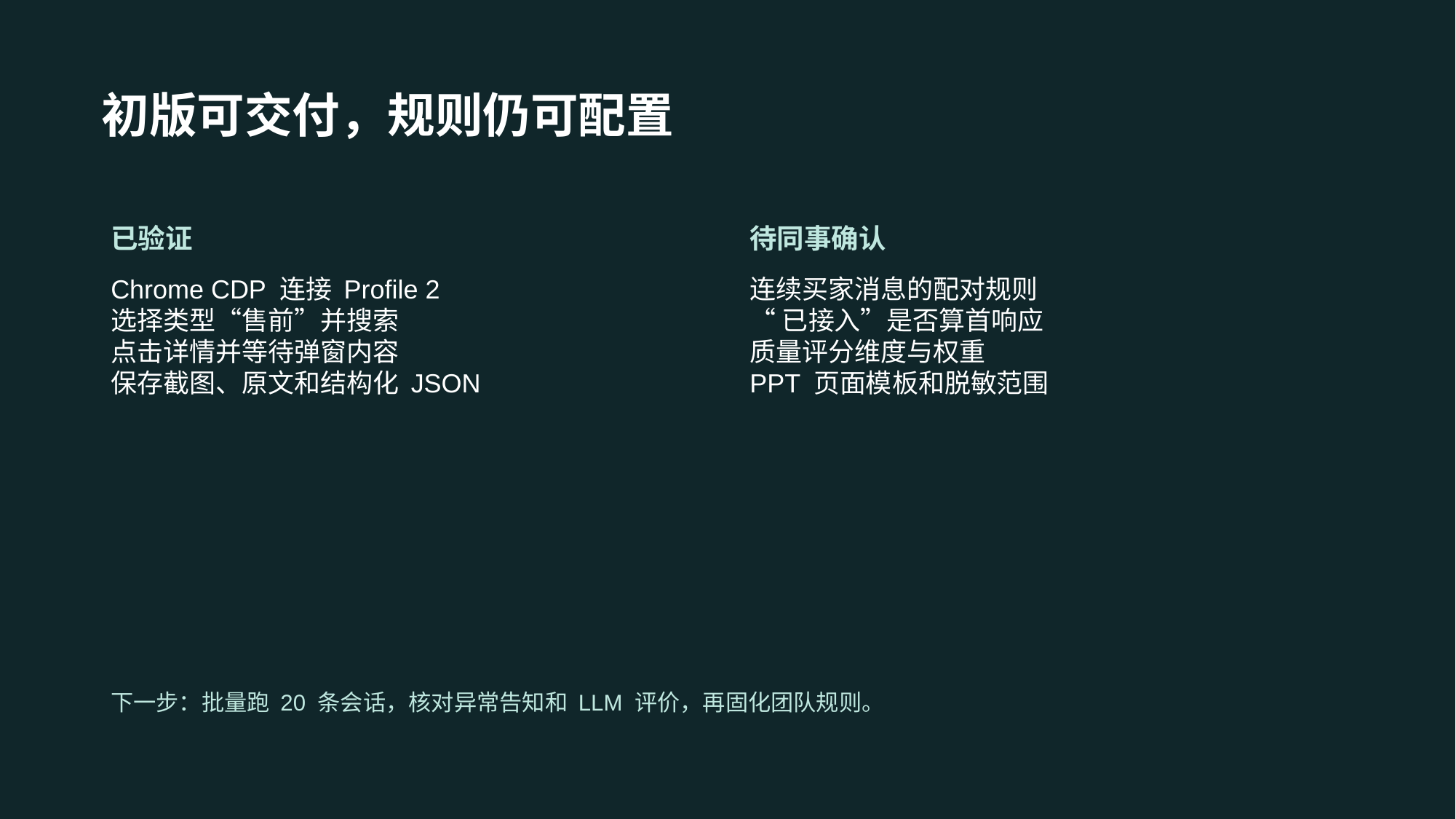

初版可交付，规则仍可配置
已验证
待同事确认
Chrome CDP 连接 Profile 2
选择类型“售前”并搜索
点击详情并等待弹窗内容
保存截图、原文和结构化 JSON
连续买家消息的配对规则
“已接入”是否算首响应
质量评分维度与权重
PPT 页面模板和脱敏范围
下一步：批量跑 20 条会话，核对异常告知和 LLM 评价，再固化团队规则。